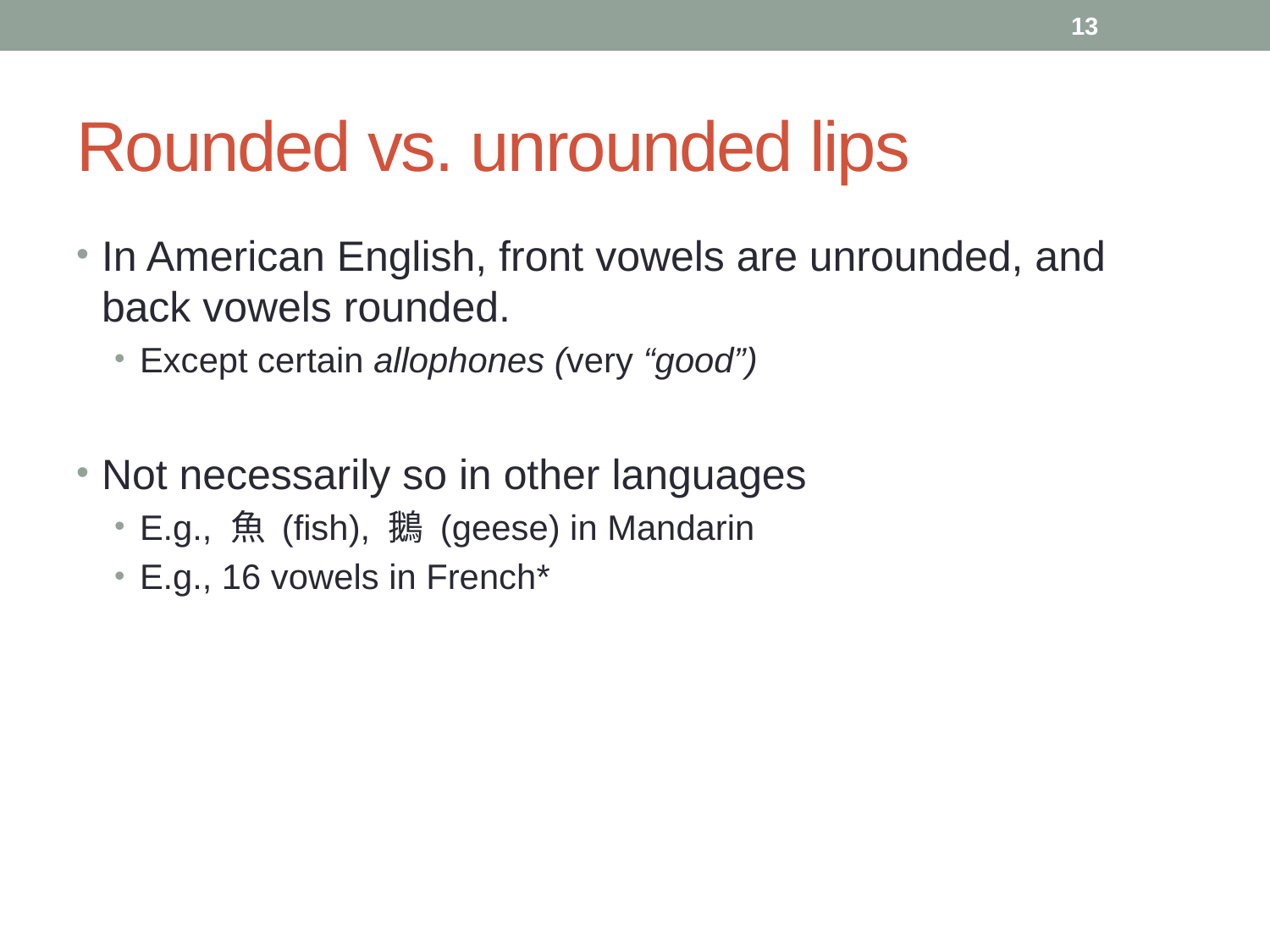

13
# Rounded vs. unrounded lips
In American English, front vowels are unrounded, and back vowels rounded.
Except certain allophones (very “good”)

Not necessarily so in other languages
E.g., 魚 (fish), 鵝 (geese) in Mandarin
E.g., 16 vowels in French*